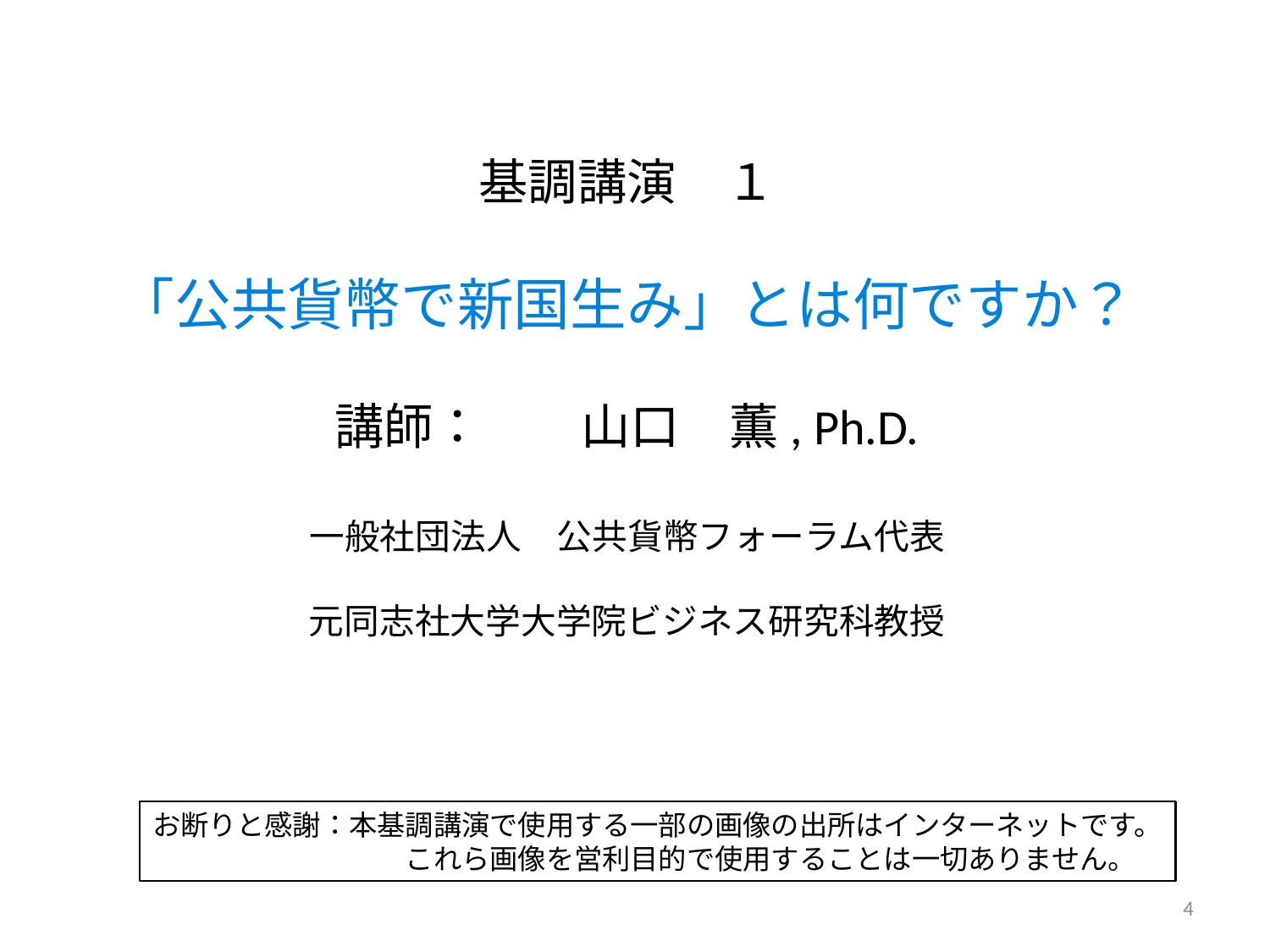

基調講演　１
「公共貨幣で新国生み」とは何ですか？

講師：　　山口　薫, Ph.D.
一般社団法人　公共貨幣フォーラム代表

元同志社大学大学院ビジネス研究科教授
お断りと感謝：本基調講演で使用する一部の画像の出所はインターネットです。
　　　　　　　　　これら画像を営利目的で使用することは一切ありません。
4